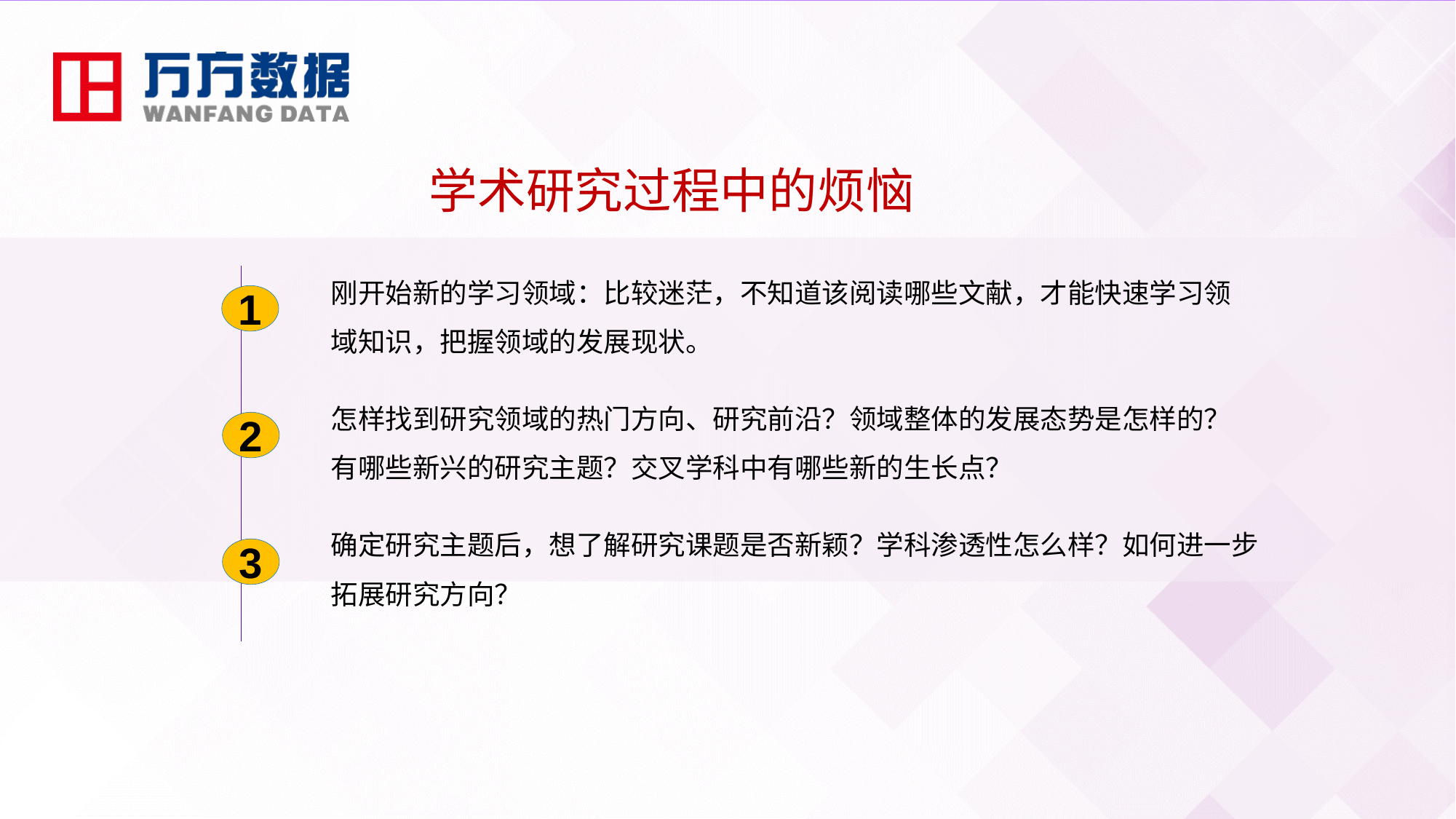

学术研究过程中的烦恼
刚开始新的学习领域：比较迷茫，不知道该阅读哪些文献，才能快速学习领域知识，把握领域的发展现状。
1
怎样找到研究领域的热门方向、研究前沿？领域整体的发展态势是怎样的？有哪些新兴的研究主题？交叉学科中有哪些新的生长点？
2
确定研究主题后，想了解研究课题是否新颖？学科渗透性怎么样？如何进一步拓展研究方向？
3